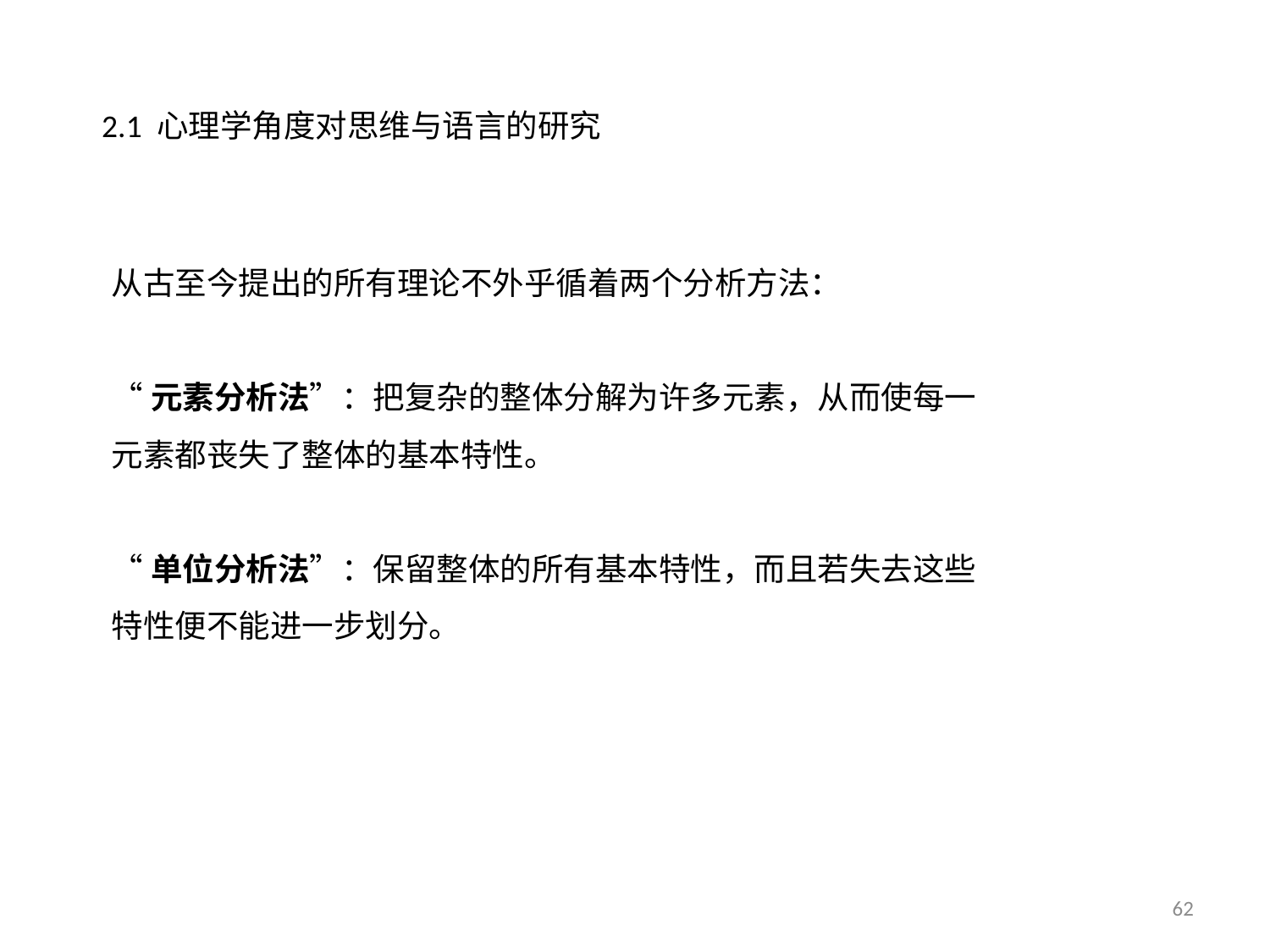

2.1 心理学角度对思维与语言的研究
从古至今提出的所有理论不外乎循着两个分析方法：

“元素分析法”：把复杂的整体分解为许多元素，从而使每一元素都丧失了整体的基本特性。

“单位分析法”：保留整体的所有基本特性，而且若失去这些特性便不能进一步划分。
62